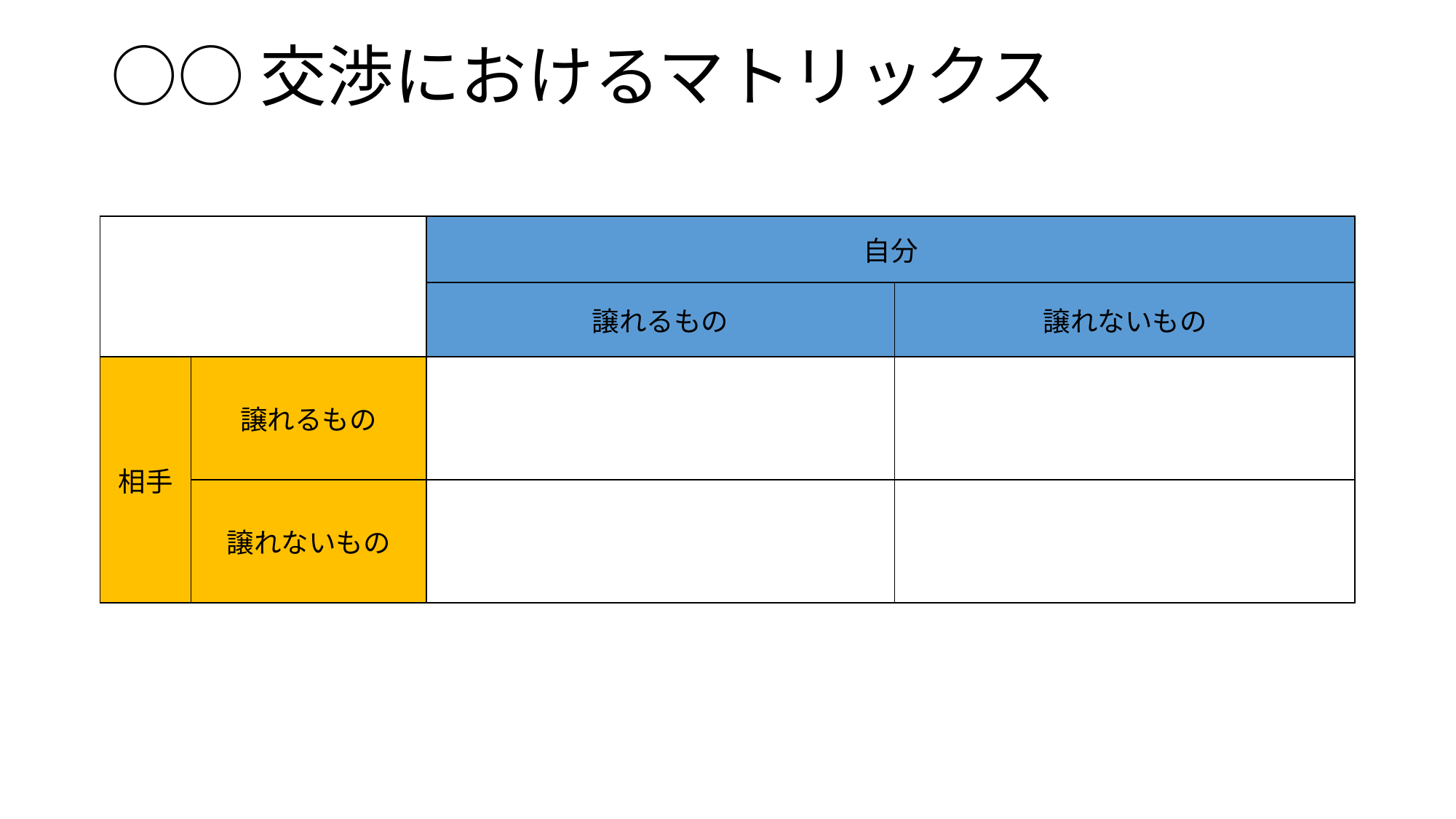

# ○○交渉におけるマトリックス
|  |  | 自分 |  |
| --- | --- | --- | --- |
|  |  | 譲れるもの | 譲れないもの |
| 相手 | 譲れるもの |  |  |
|  | 譲れないもの |  |  |